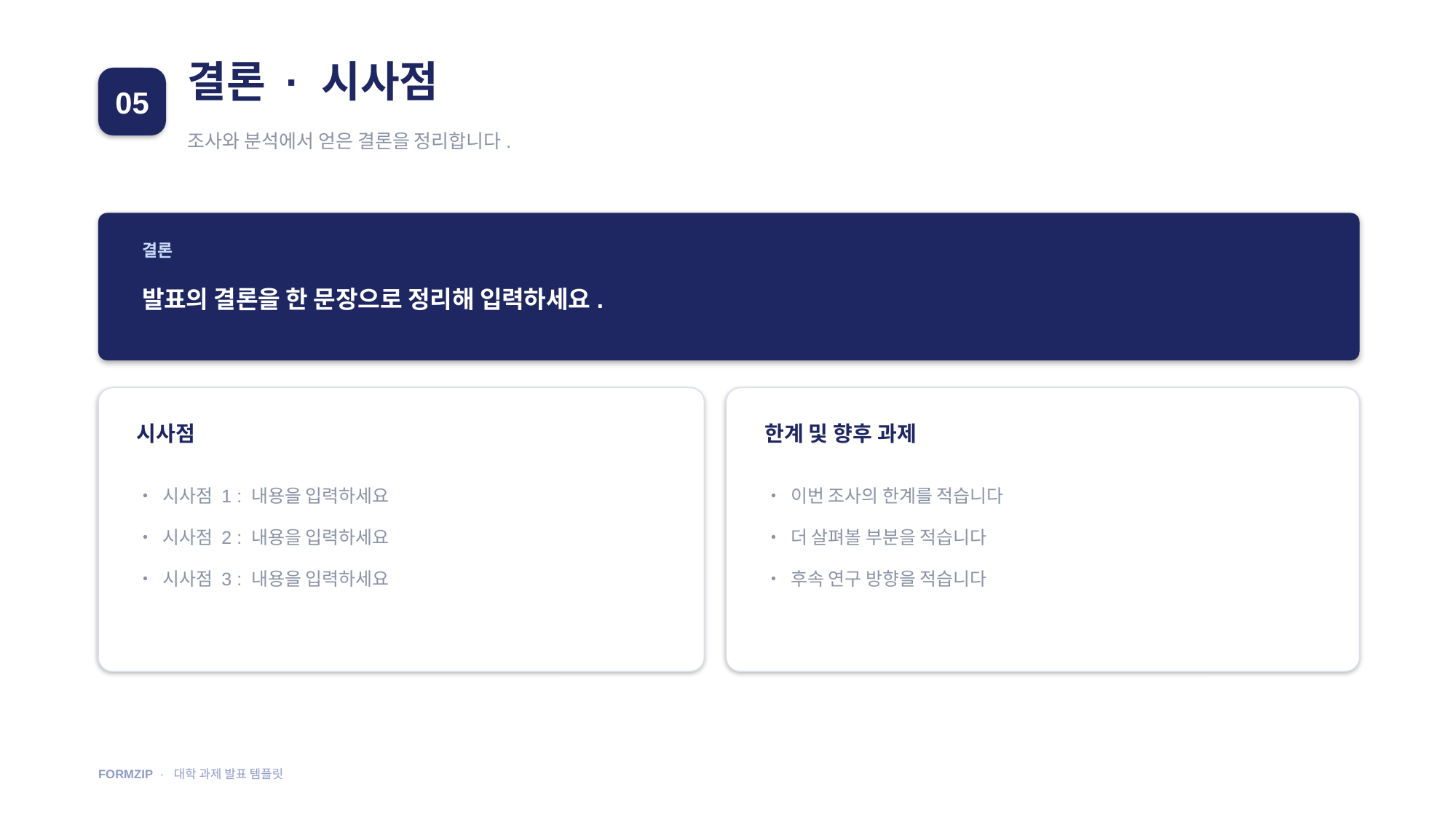

결론 · 시사점
05
조사와 분석에서 얻은 결론을 정리합니다.

결론
발표의 결론을 한 문장으로 정리해 입력하세요.

시사점
한계 및 향후 과제
• 시사점 1 : 내용을 입력하세요
• 시사점 2 : 내용을 입력하세요
• 시사점 3 : 내용을 입력하세요
• 이번 조사의 한계를 적습니다
• 더 살펴볼 부분을 적습니다
• 후속 연구 방향을 적습니다
FORMZIP  ·  대학 과제 발표 템플릿